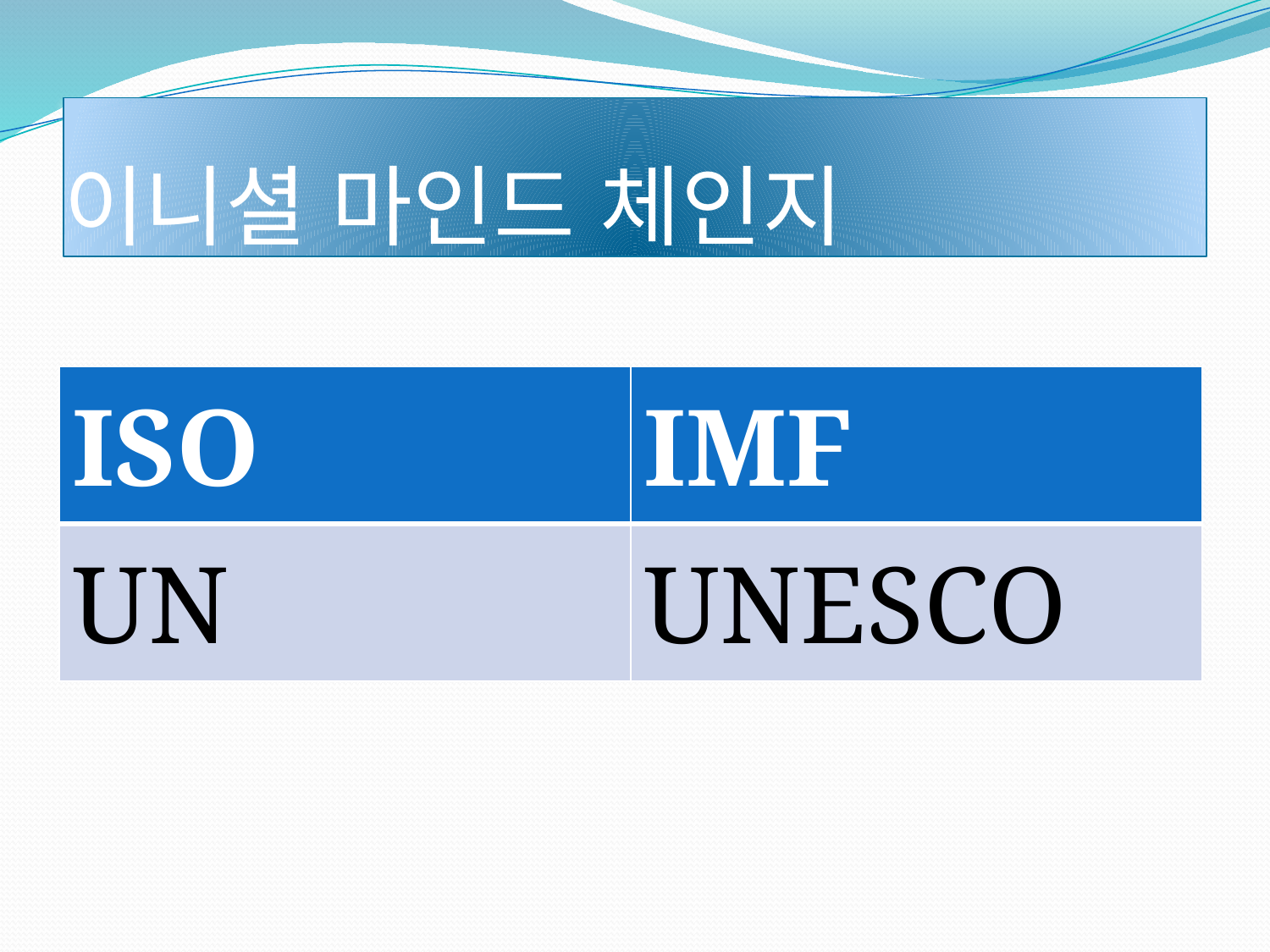

# 이니셜 마인드 체인지
| ISO | IMF |
| --- | --- |
| UN | UNESCO |